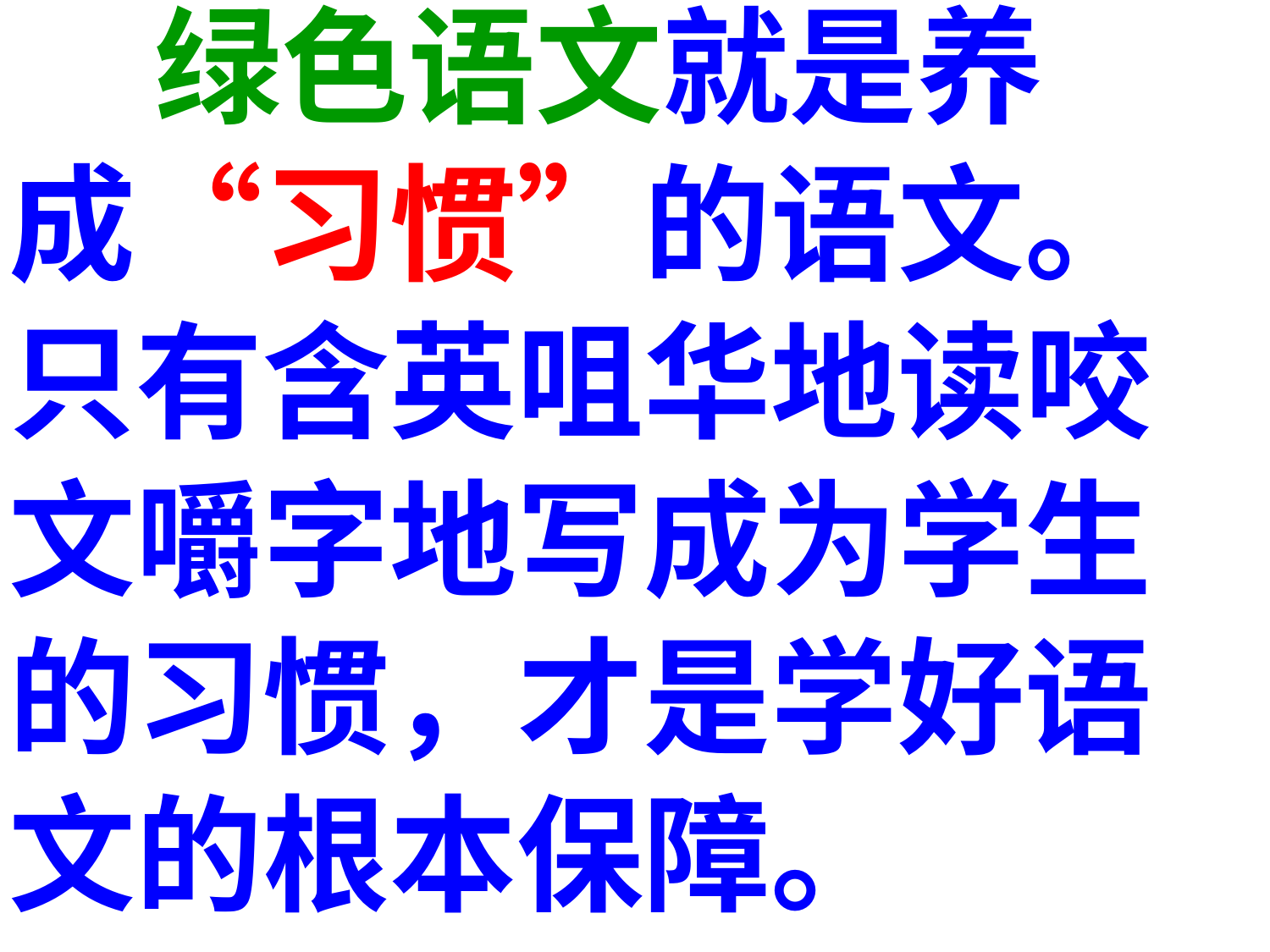

绿色语文就是养
成“习惯”的语文。
只有含英咀华地读咬
文嚼字地写成为学生
的习惯，才是学好语
文的根本保障。